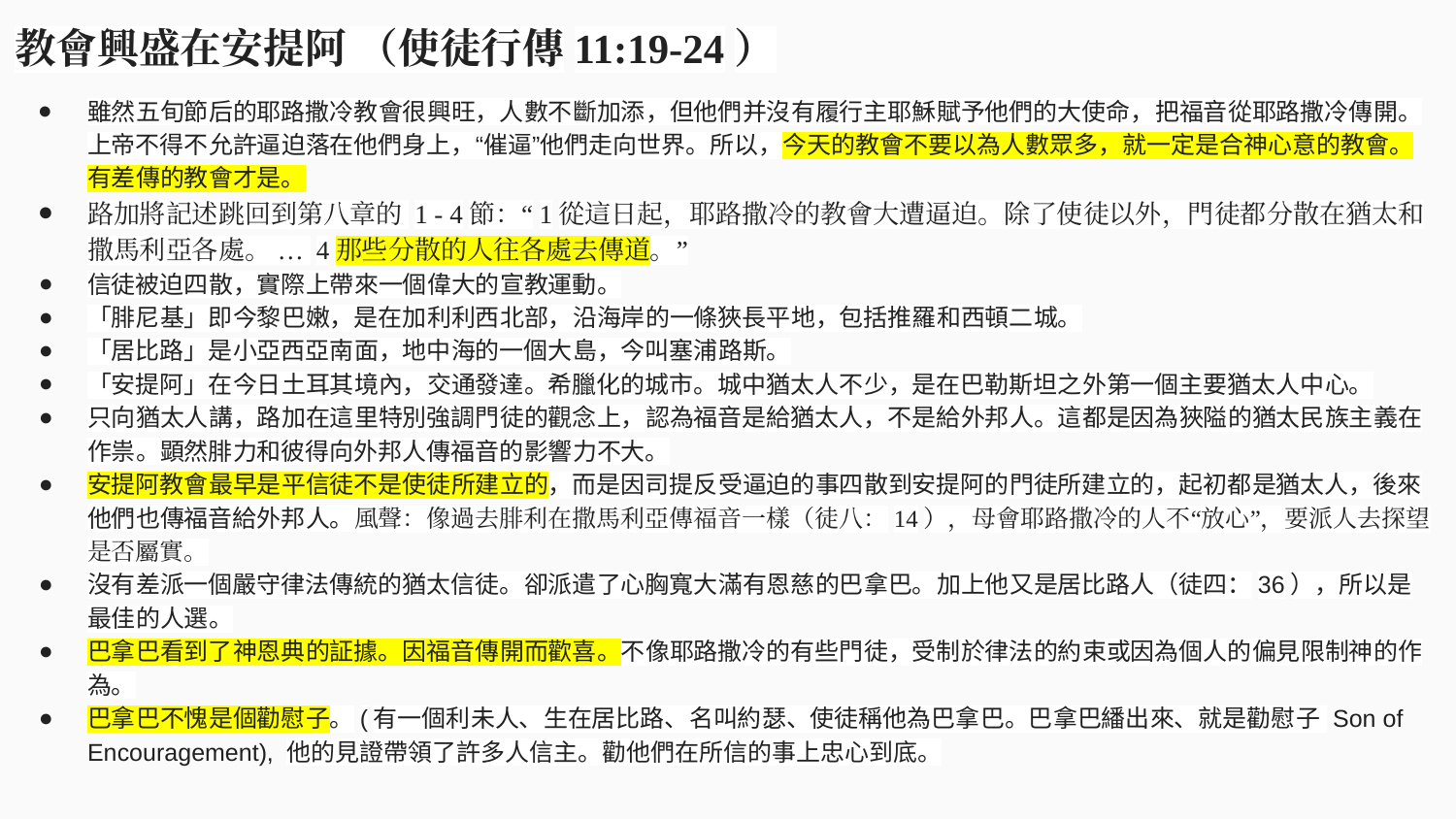

教會興盛在安提阿 （使徒行傳11:19-24）
雖然五旬節后的耶路撒冷教會很興旺，人數不斷加添，但他們并沒有履行主耶穌賦予他們的大使命，把福音從耶路撒冷傳開。上帝不得不允許逼迫落在他們身上，“催逼”他們走向世界。所以，今天的教會不要以為人數眾多，就一定是合神心意的教會。有差傳的教會才是。
路加將記述跳回到第八章的 1 - 4節：“1從這日起，耶路撒冷的教會大遭逼迫。除了使徒以外，門徒都分散在猶太和撒馬利亞各處。 … 4那些分散的人往各處去傳道。”
信徒被迫四散，實際上帶來一個偉大的宣教運動。
「腓尼基」即今黎巴嫩，是在加利利西北部，沿海岸的一條狹長平地，包括推羅和西頓二城。
「居比路」是小亞西亞南面，地中海的一個大島，今叫塞浦路斯。
「安提阿」在今日土耳其境內，交通發達。希臘化的城市。城中猶太人不少，是在巴勒斯坦之外第一個主要猶太人中心。
只向猶太人講，路加在這里特別強調門徒的觀念上，認為福音是給猶太人，不是給外邦人。這都是因為狹隘的猶太民族主義在作祟。顕然腓力和彼得向外邦人傳福音的影響力不大。
安提阿教會最早是平信徒不是使徒所建立的，而是因司提反受逼迫的事四散到安提阿的門徒所建立的，起初都是猶太人，後來他們也傳福音給外邦人。風聲：像過去腓利在撒馬利亞傳福音一樣（徒八：14），母會耶路撒冷的人不“放心”，要派人去探望是否屬實。
沒有差派一個嚴守律法傳統的猶太信徒。卻派遣了心胸寬大滿有恩慈的巴拿巴。加上他又是居比路人（徒四：36），所以是最佳的人選。
巴拿巴看到了神恩典的証據。因福音傳開而歡喜。不像耶路撒冷的有些門徒，受制於律法的約束或因為個人的偏見限制神的作為。
巴拿巴不愧是個勸慰子。(有一個利未人、生在居比路、名叫約瑟、使徒稱他為巴拿巴。巴拿巴繙出來、就是勸慰子 Son of Encouragement), 他的見證帶領了許多人信主。勸他們在所信的事上忠心到底。